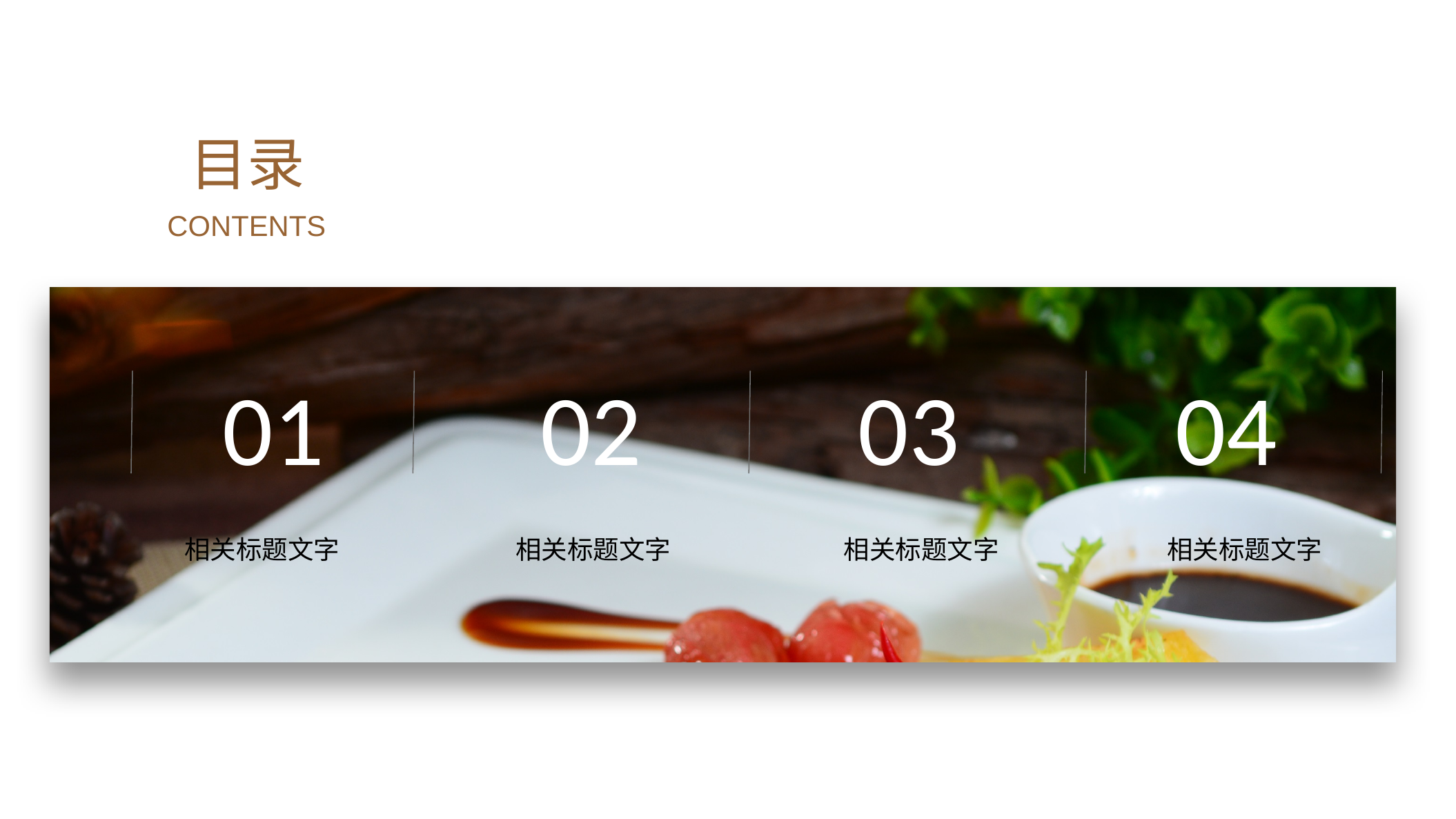

目录
CONTENTS

01
02
03
04
相关标题文字
相关标题文字
相关标题文字
相关标题文字